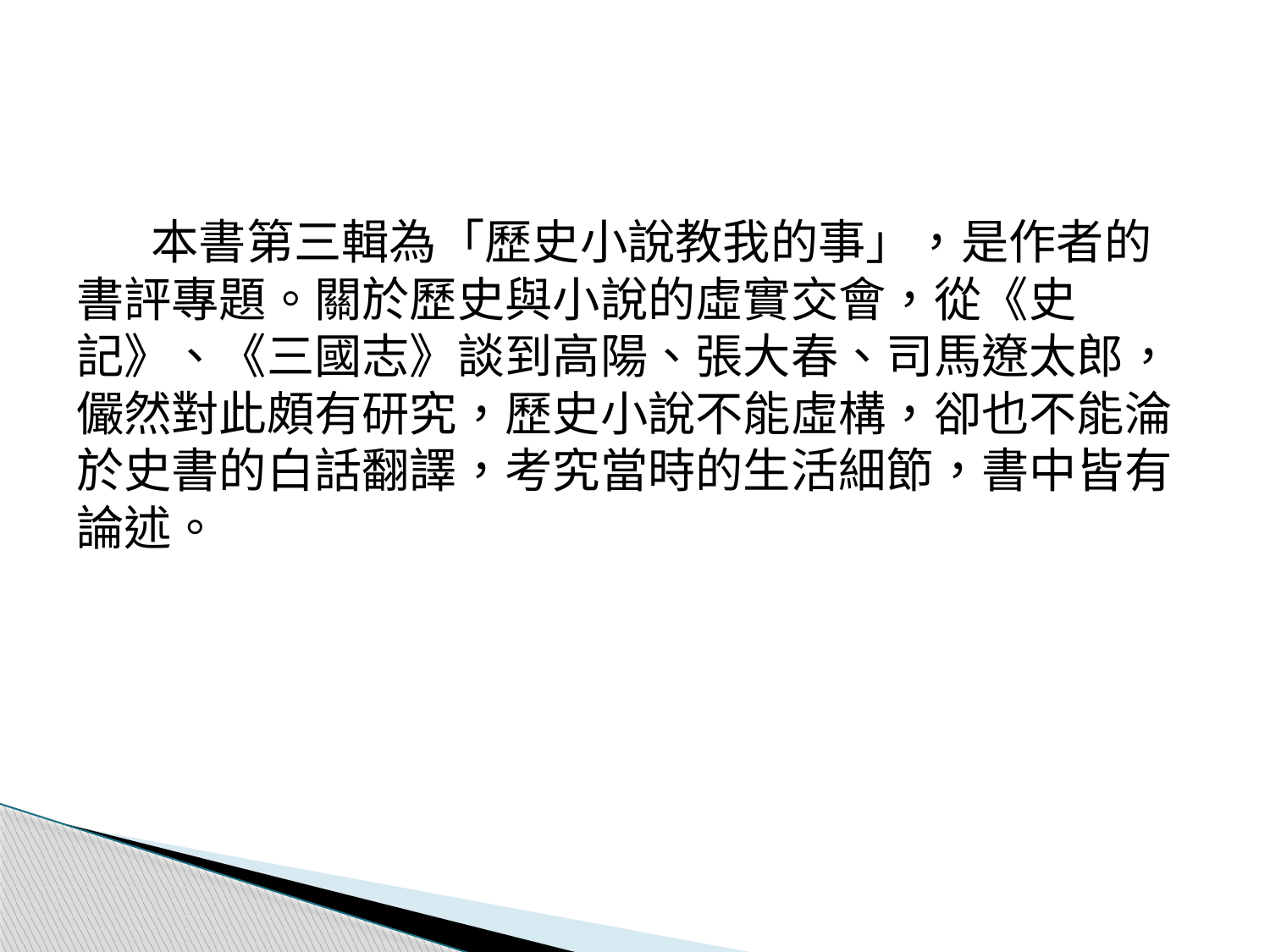

#
      本書第三輯為「歷史小說教我的事」，是作者的書評專題。關於歷史與小說的虛實交會，從《史記》、《三國志》談到高陽、張大春、司馬遼太郎，儼然對此頗有研究，歷史小說不能虛構，卻也不能淪於史書的白話翻譯，考究當時的生活細節，書中皆有論述。